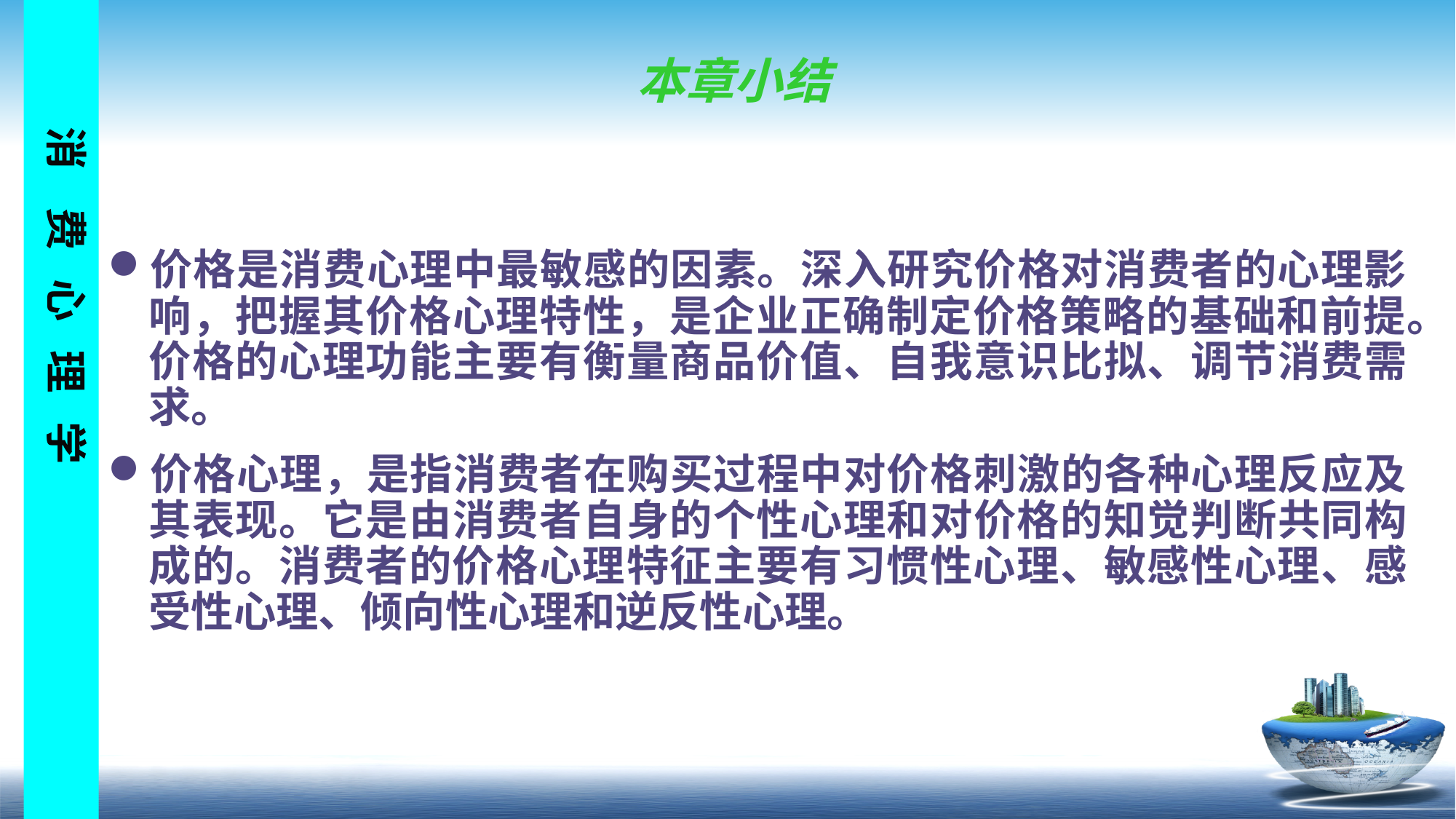

# 本章小结

价格是消费心理中最敏感的因素。深入研究价格对消费者的心理影响，把握其价格心理特性，是企业正确制定价格策略的基础和前提。价格的心理功能主要有衡量商品价值、自我意识比拟、调节消费需求。
价格心理，是指消费者在购买过程中对价格刺激的各种心理反应及其表现。它是由消费者自身的个性心理和对价格的知觉判断共同构成的。消费者的价格心理特征主要有习惯性心理、敏感性心理、感受性心理、倾向性心理和逆反性心理。